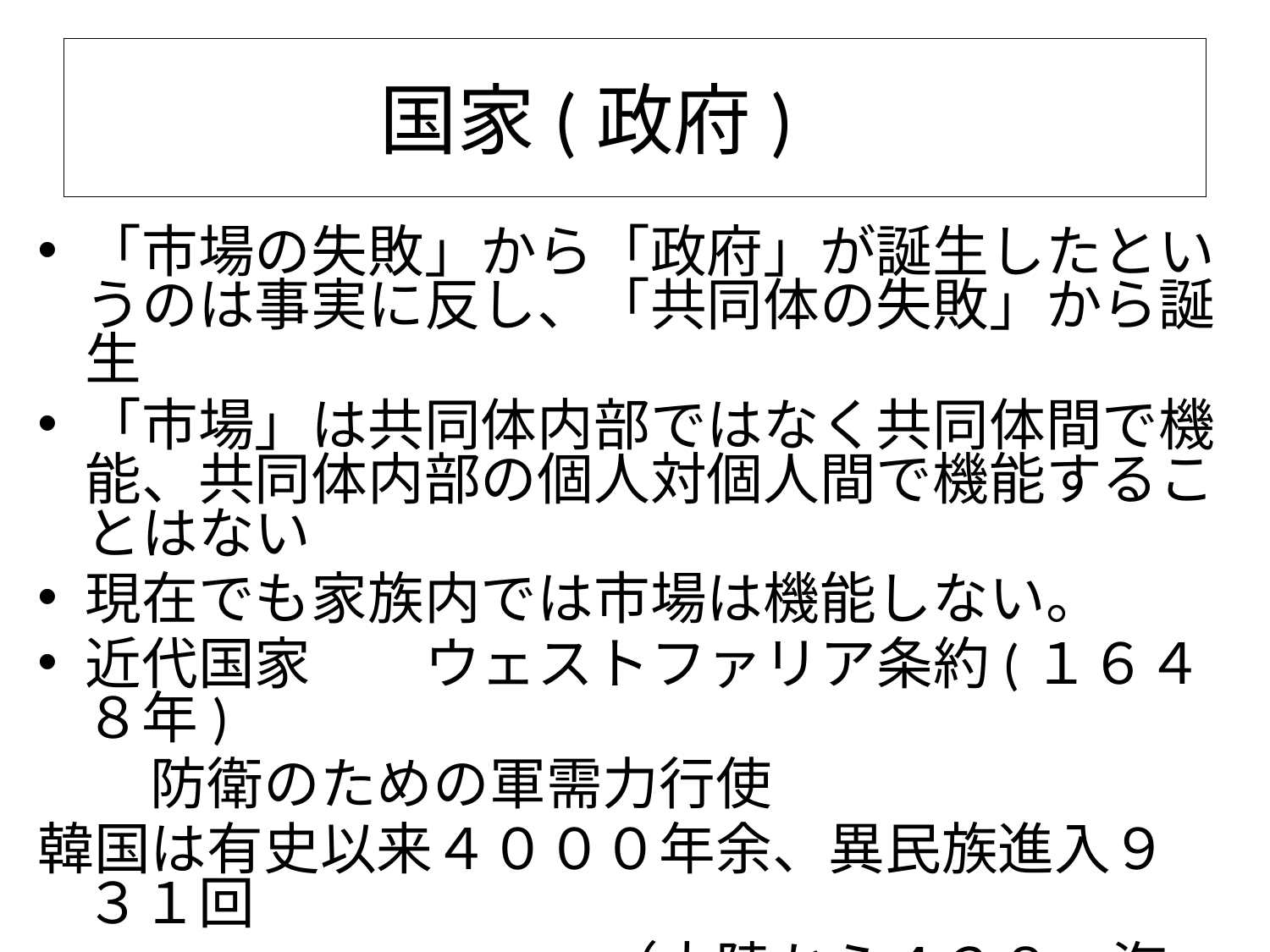

# 国家(政府)
「市場の失敗」から「政府」が誕生したというのは事実に反し、「共同体の失敗」から誕生
「市場」は共同体内部ではなく共同体間で機能、共同体内部の個人対個人間で機能することはない
現在でも家族内では市場は機能しない。
近代国家　　ウェストファリア条約(１６４８年)
　　防衛のための軍需力行使
韓国は有史以来４０００年余、異民族進入９３１回
　　　　　　　　　　（大陸から４３８，海から４９３回）